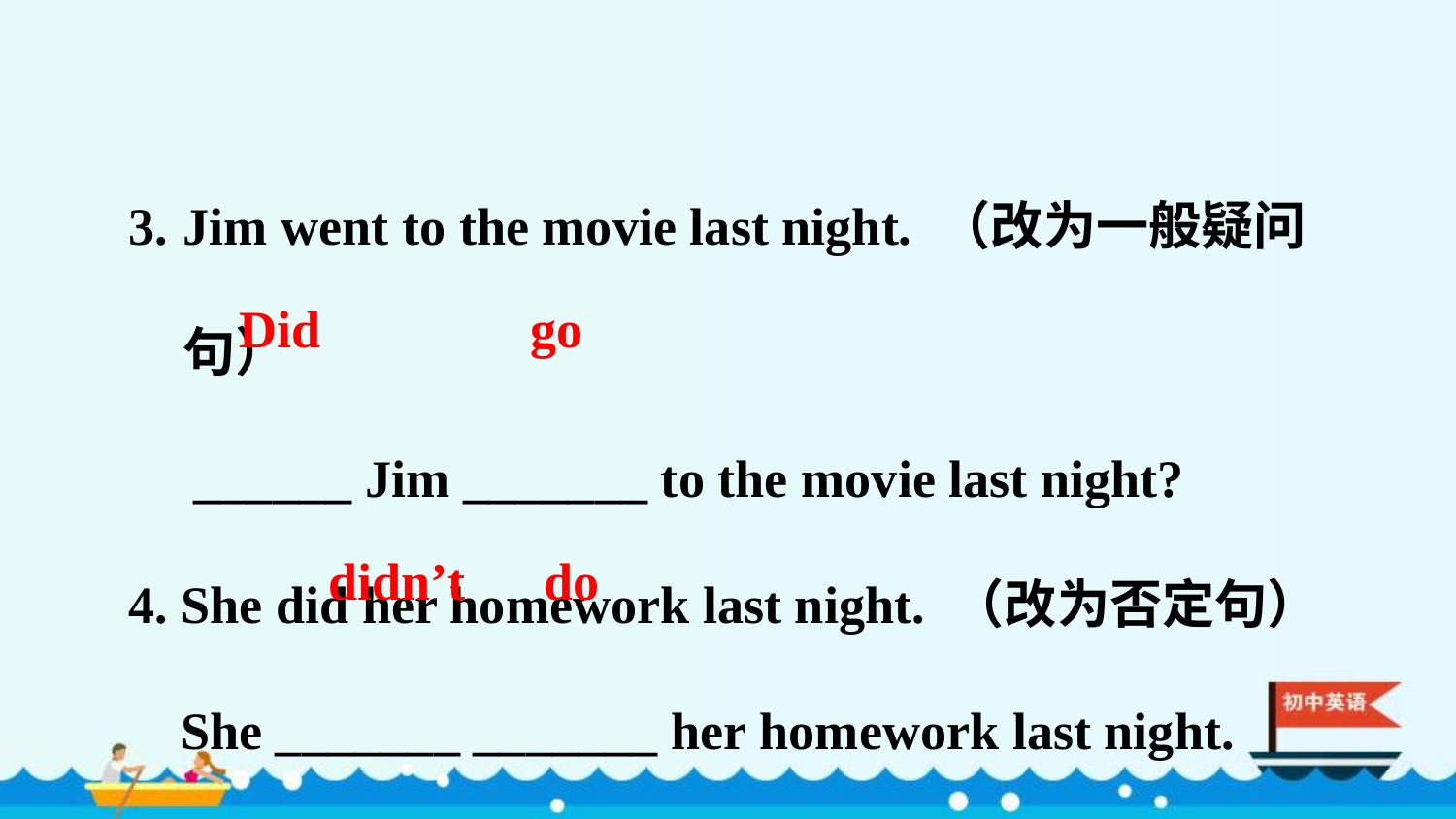

Jim went to the movie last night. （改为一般疑问句）
     ______ Jim _______ to the movie last night?
4. She did her homework last night. （改为否定句）
    She _______ _______ her homework last night.
Did                go
didn’t      do